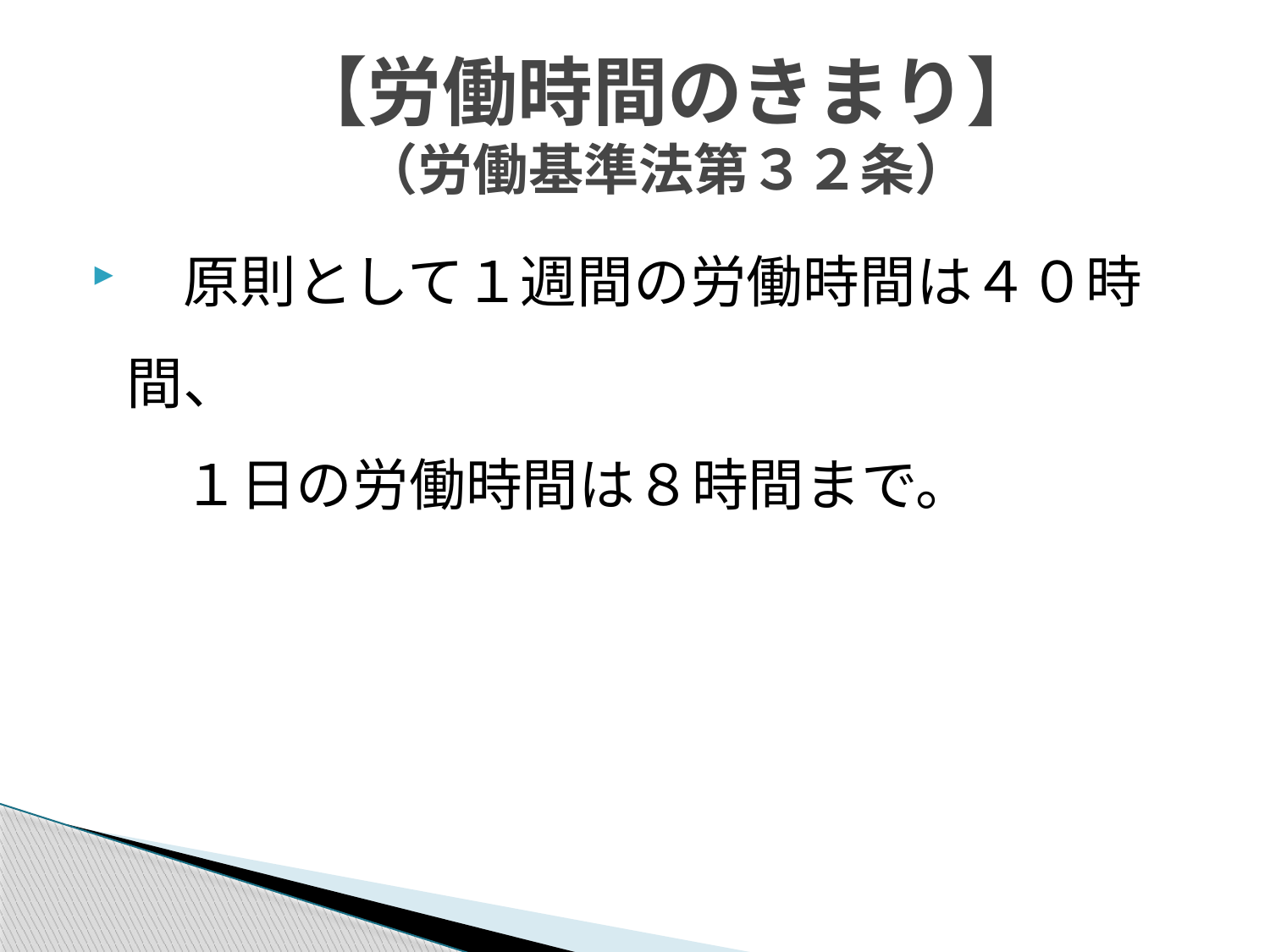

# 【労働時間のきまり】 （労働基準法第３２条）
　原則として１週間の労働時間は４０時間、
　１日の労働時間は８時間まで。